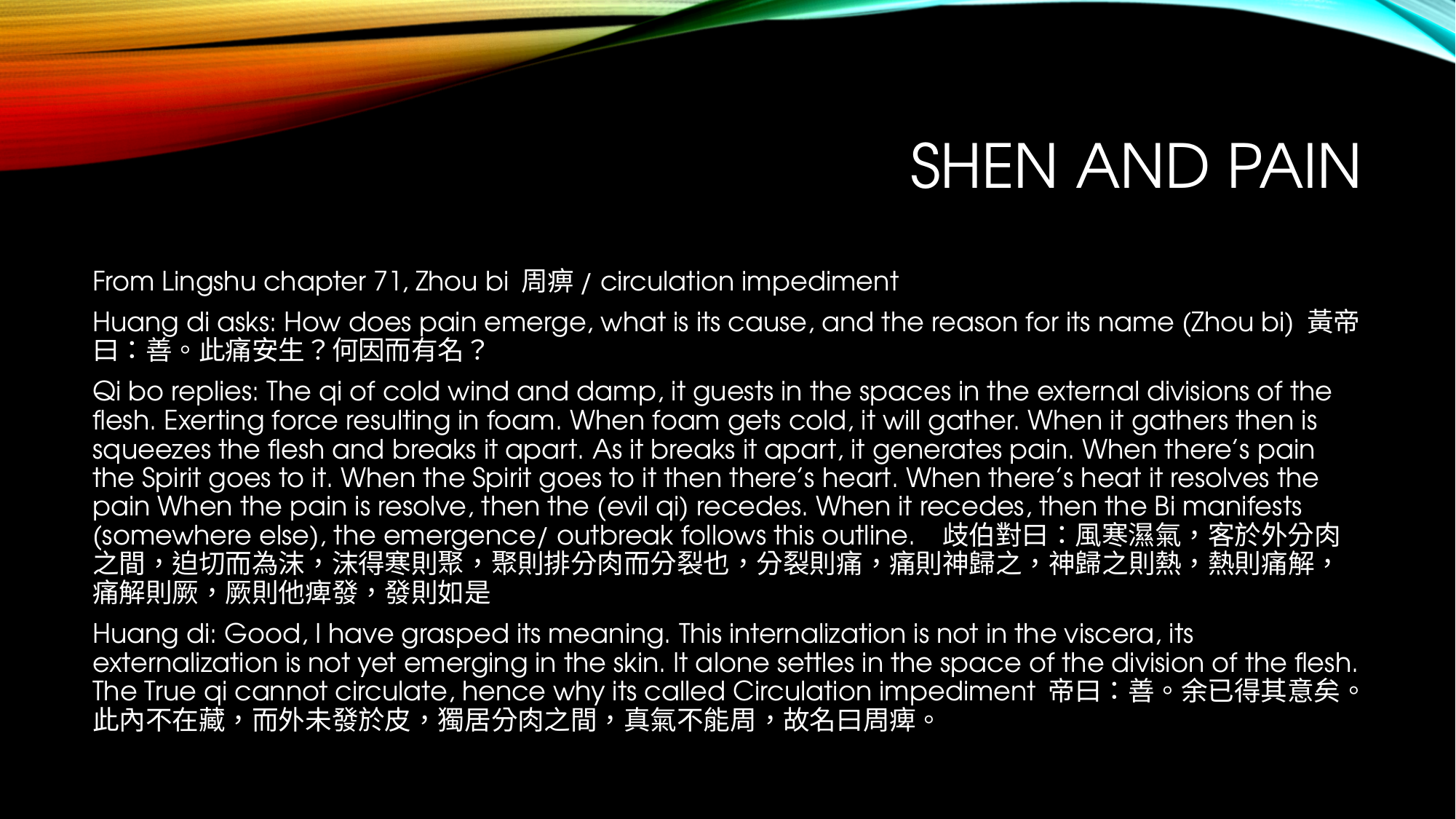

# Shen and Pain
From Lingshu chapter 71, Zhou bi 周痹/ circulation impediment
Huang di asks: How does pain emerge, what is its cause, and the reason for its name (Zhou bi) 黃帝曰：善。此痛安生？何因而有名？
Qi bo replies: The qi of cold wind and damp, it guests in the spaces in the external divisions of the flesh. Exerting force resulting in foam. When foam gets cold, it will gather. When it gathers then is squeezes the flesh and breaks it apart. As it breaks it apart, it generates pain. When there’s pain the Spirit goes to it. When the Spirit goes to it then there’s heart. When there’s heat it resolves the pain When the pain is resolve, then the (evil qi) recedes. When it recedes, then the Bi manifests (somewhere else), the emergence/ outbreak follows this outline.   歧伯對曰：風寒濕氣，客於外分肉之間，迫切而為沫，沫得寒則聚，聚則排分肉而分裂也，分裂則痛，痛則神歸之，神歸之則熱，熱則痛解，痛解則厥，厥則他痺發，發則如是
Huang di: Good, I have grasped its meaning. This internalization is not in the viscera, its externalization is not yet emerging in the skin. It alone settles in the space of the division of the flesh. The True qi cannot circulate, hence why its called Circulation impediment 帝曰：善。余已得其意矣。此內不在藏，而外未發於皮，獨居分肉之間，真氣不能周，故名曰周痺。